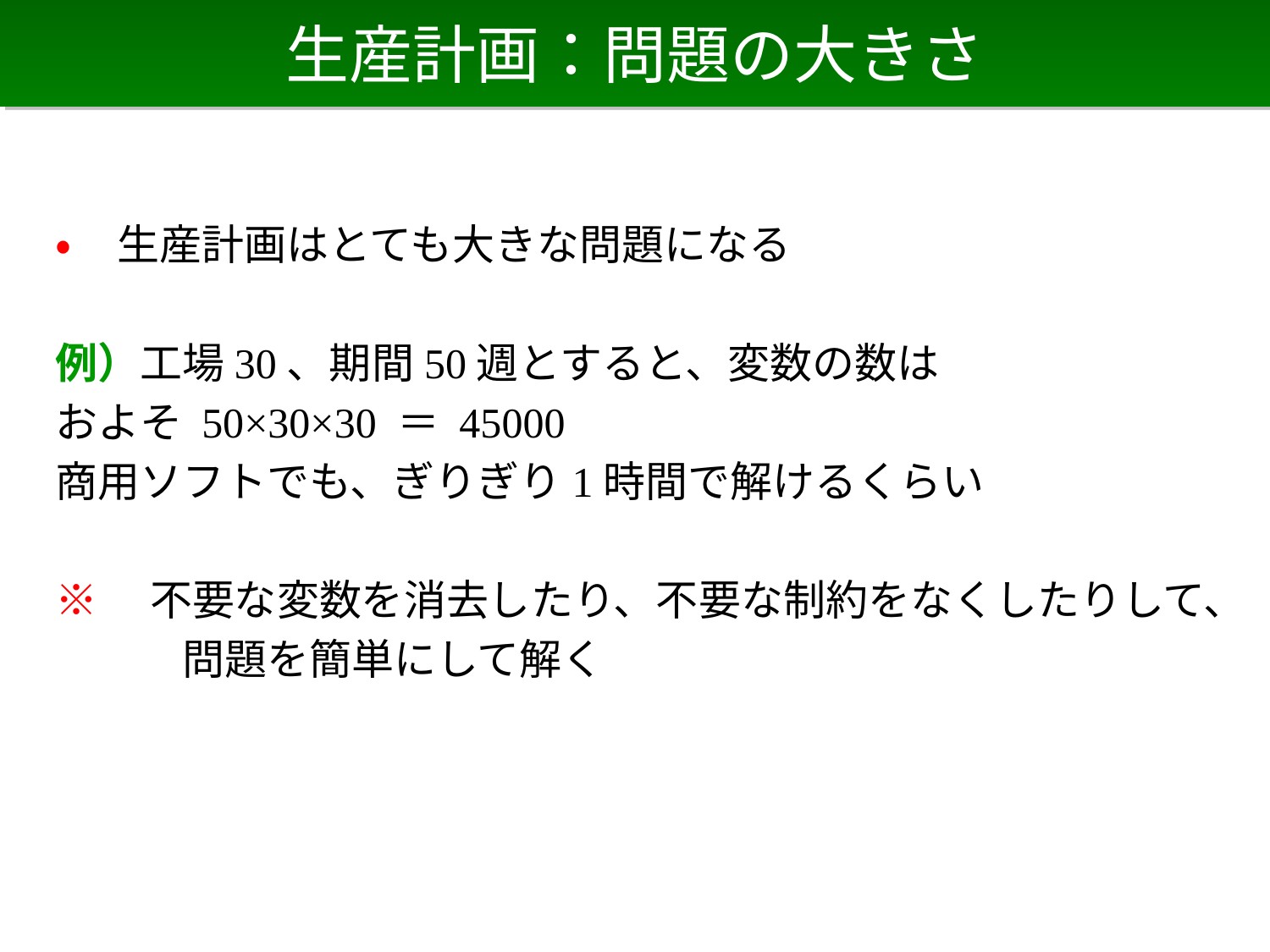

# 生産計画：問題の大きさ
• 生産計画はとても大きな問題になる

例）工場30、期間50週とすると、変数の数は
およそ 50×30×30 ＝ 45000
商用ソフトでも、ぎりぎり1時間で解けるくらい

※　不要な変数を消去したり、不要な制約をなくしたりして、
　　　問題を簡単にして解く